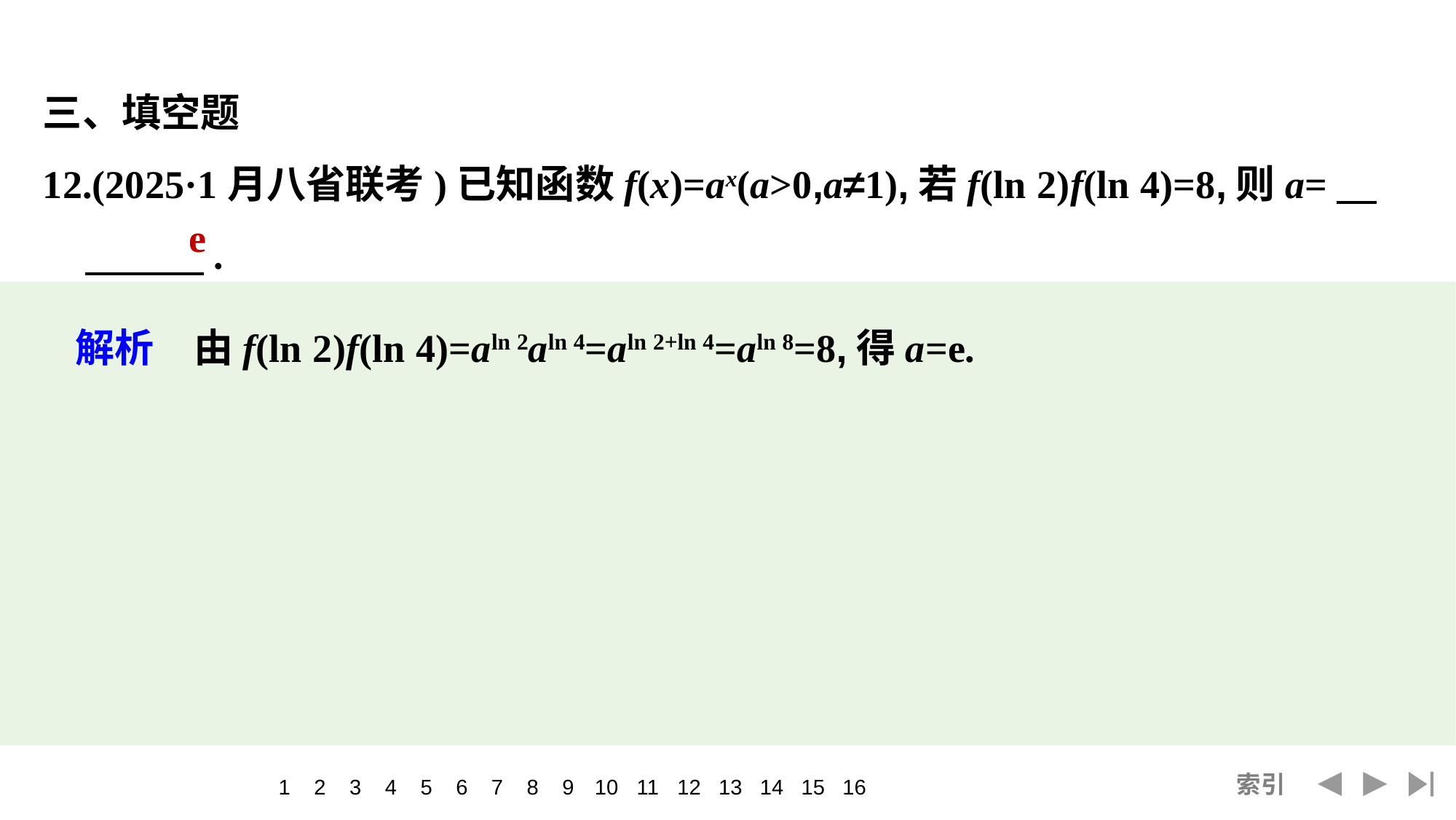

三、填空题
12.(2025·1月八省联考)已知函数f(x)=ax(a>0,a≠1),若f(ln 2)f(ln 4)=8,则a=　　　　.
e

解析　由f(ln 2)f(ln 4)=aln 2aln 4=aln 2+ln 4=aln 8=8,得a=e.